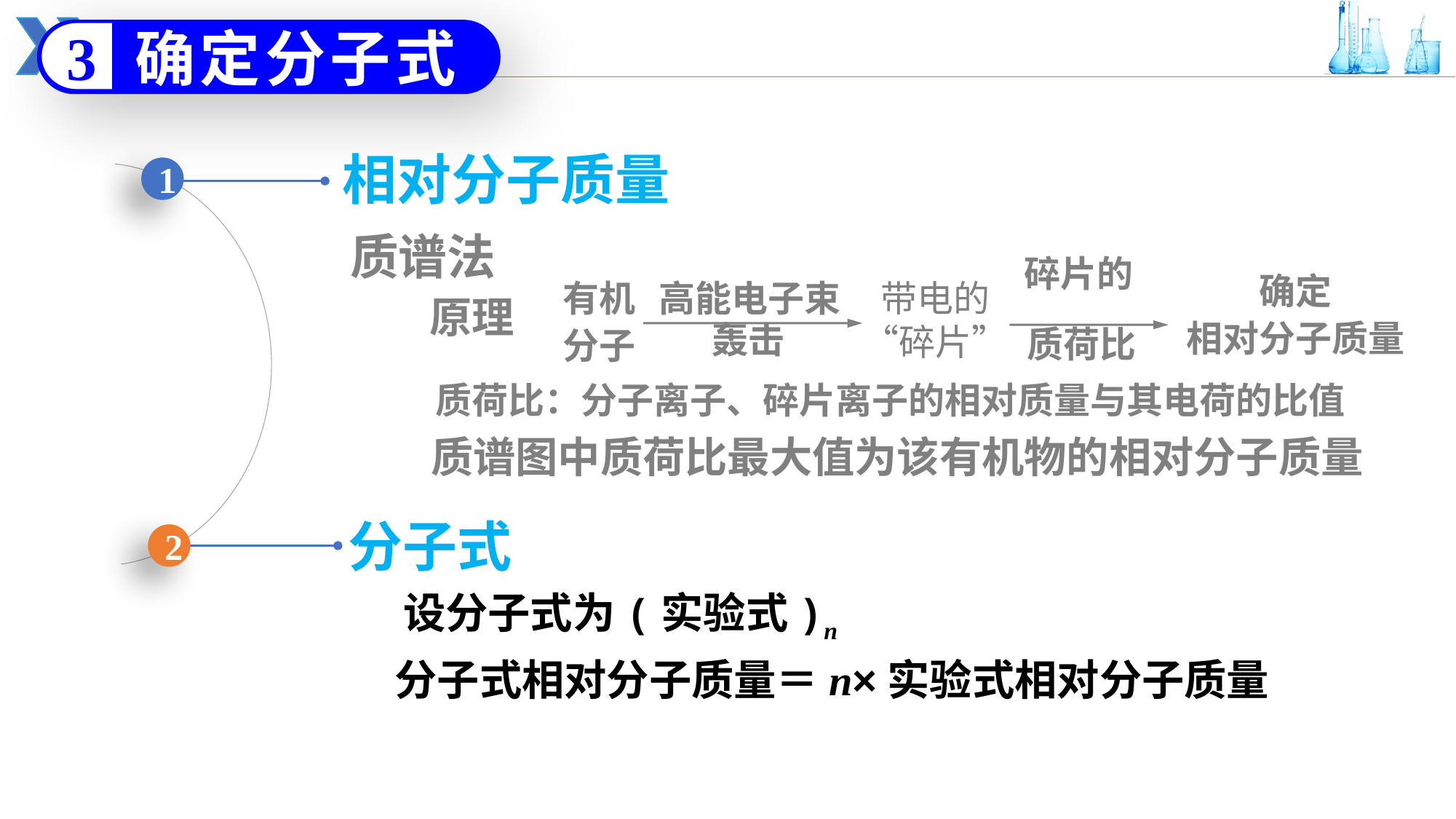

确定分子式
3
相对分子质量
1

质谱法
碎片的
高能电子束
带电的“碎片”
确定
相对分子质量
有机
分子
原理
轰击
质荷比

质荷比：分子离子、碎片离子的相对质量与其电荷的比值
质谱图中质荷比最大值为该有机物的相对分子质量
分子式
2
设分子式为(实验式)n
分子式相对分子质量＝n×实验式相对分子质量